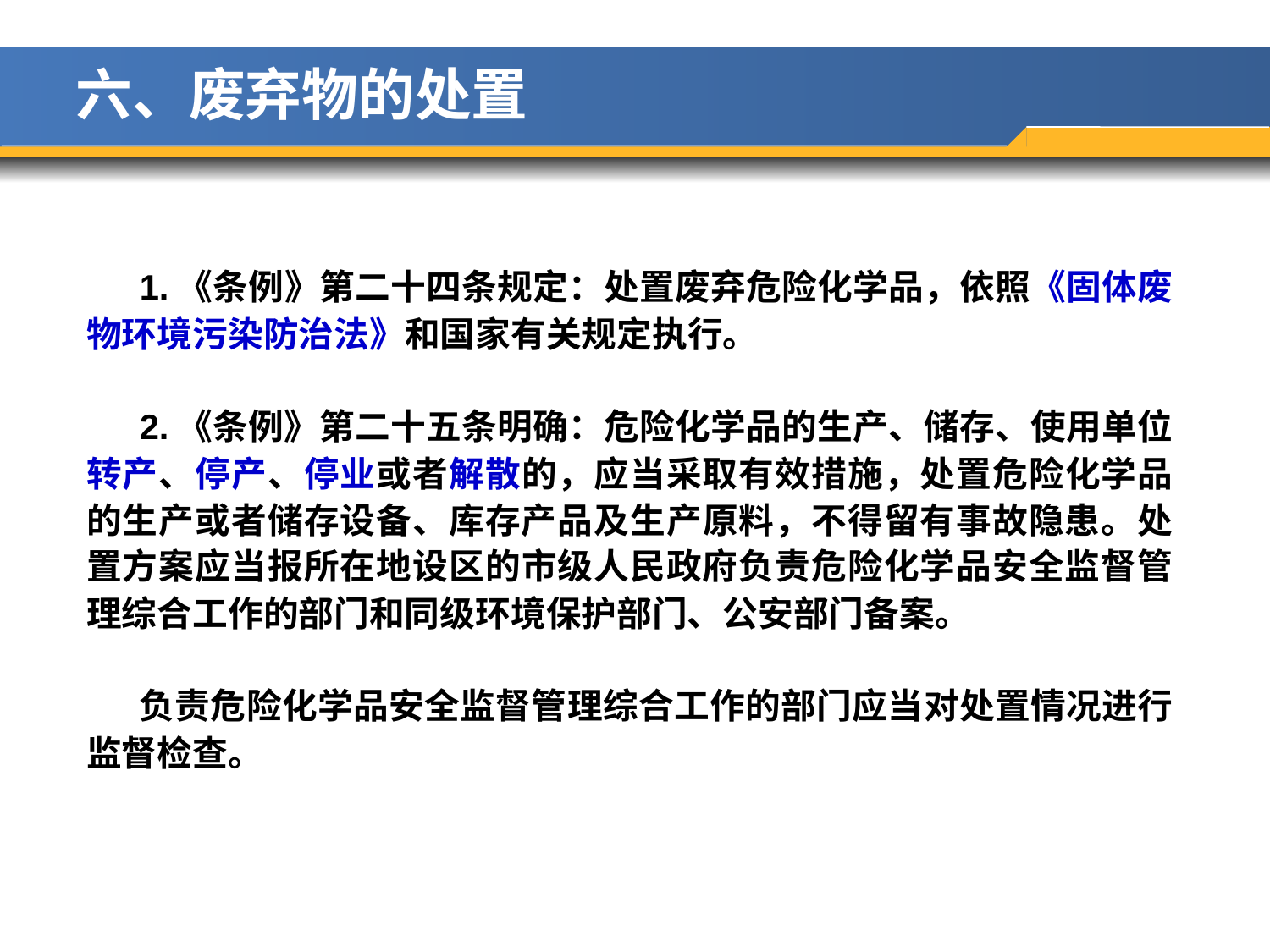

六、废弃物的处置

1.《条例》第二十四条规定：处置废弃危险化学品，依照《固体废物环境污染防治法》和国家有关规定执行。

2.《条例》第二十五条明确：危险化学品的生产、储存、使用单位转产、停产、停业或者解散的，应当采取有效措施，处置危险化学品的生产或者储存设备、库存产品及生产原料，不得留有事故隐患。处置方案应当报所在地设区的市级人民政府负责危险化学品安全监督管理综合工作的部门和同级环境保护部门、公安部门备案。

负责危险化学品安全监督管理综合工作的部门应当对处置情况进行监督检查。